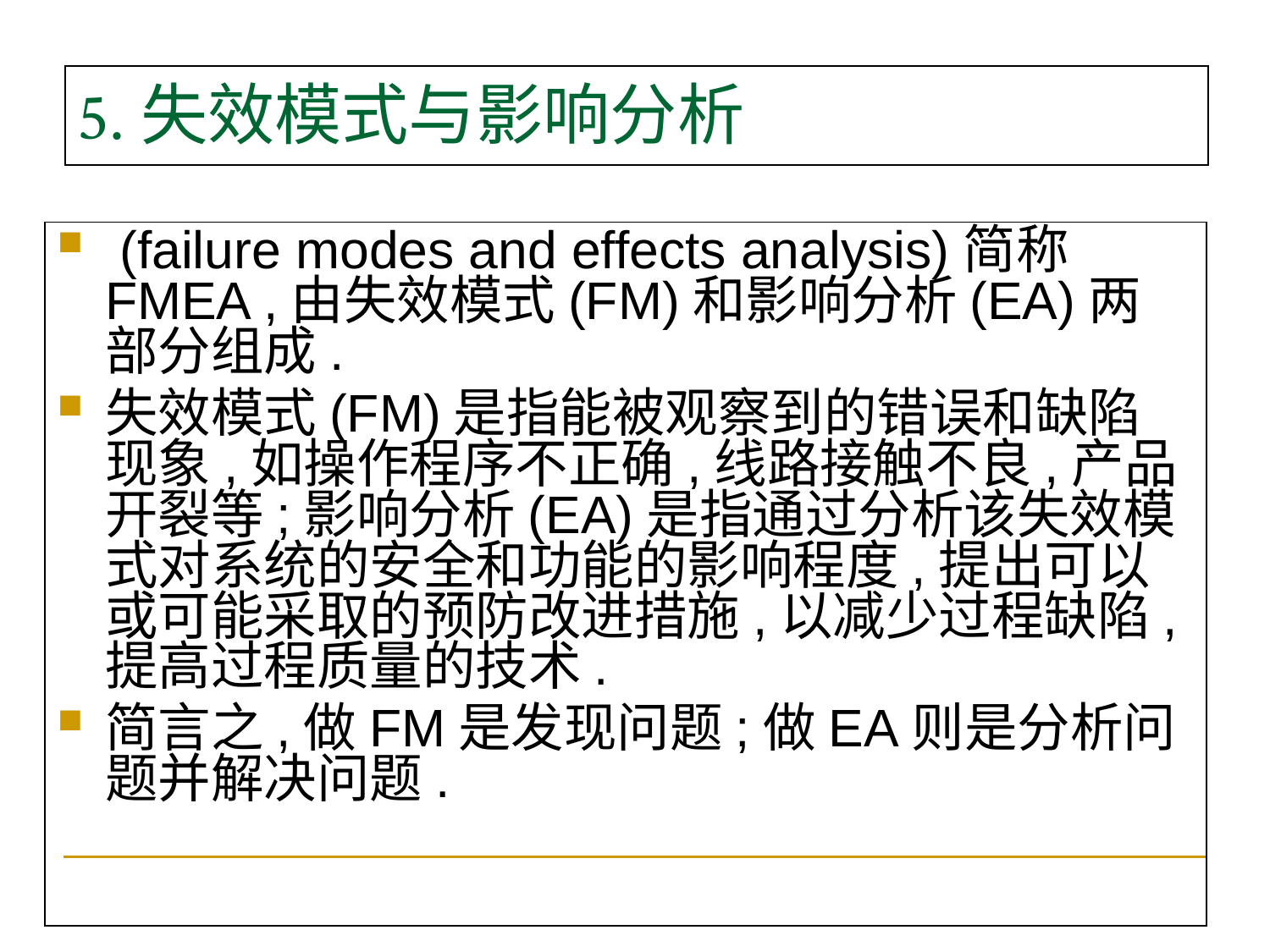

5.失效模式与影响分析
 (failure modes and effects analysis)简称FMEA ,由失效模式(FM)和影响分析(EA)两部分组成.
失效模式(FM)是指能被观察到的错误和缺陷现象,如操作程序不正确,线路接触不良,产品开裂等;影响分析(EA)是指通过分析该失效模式对系统的安全和功能的影响程度,提出可以或可能采取的预防改进措施,以减少过程缺陷,提高过程质量的技术.
简言之,做FM是发现问题;做EA则是分析问题并解决问题.